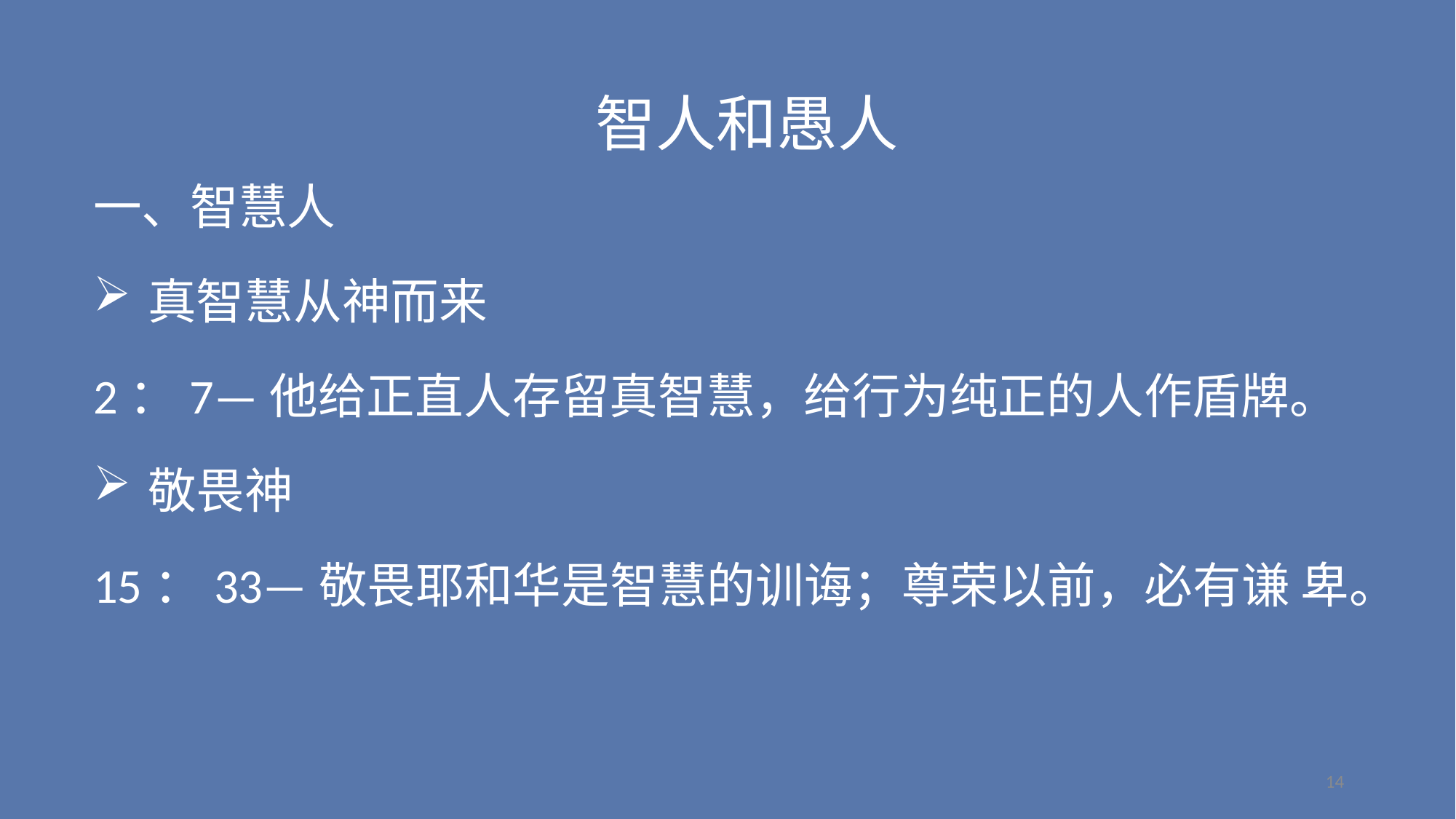

智人和愚人
一、智慧人
真智慧从神而来
2：7—他给正直人存留真智慧，给行为纯正的人作盾牌。
敬畏神
15：33—敬畏耶和华是智慧的训诲；尊荣以前，必有谦 卑。

14